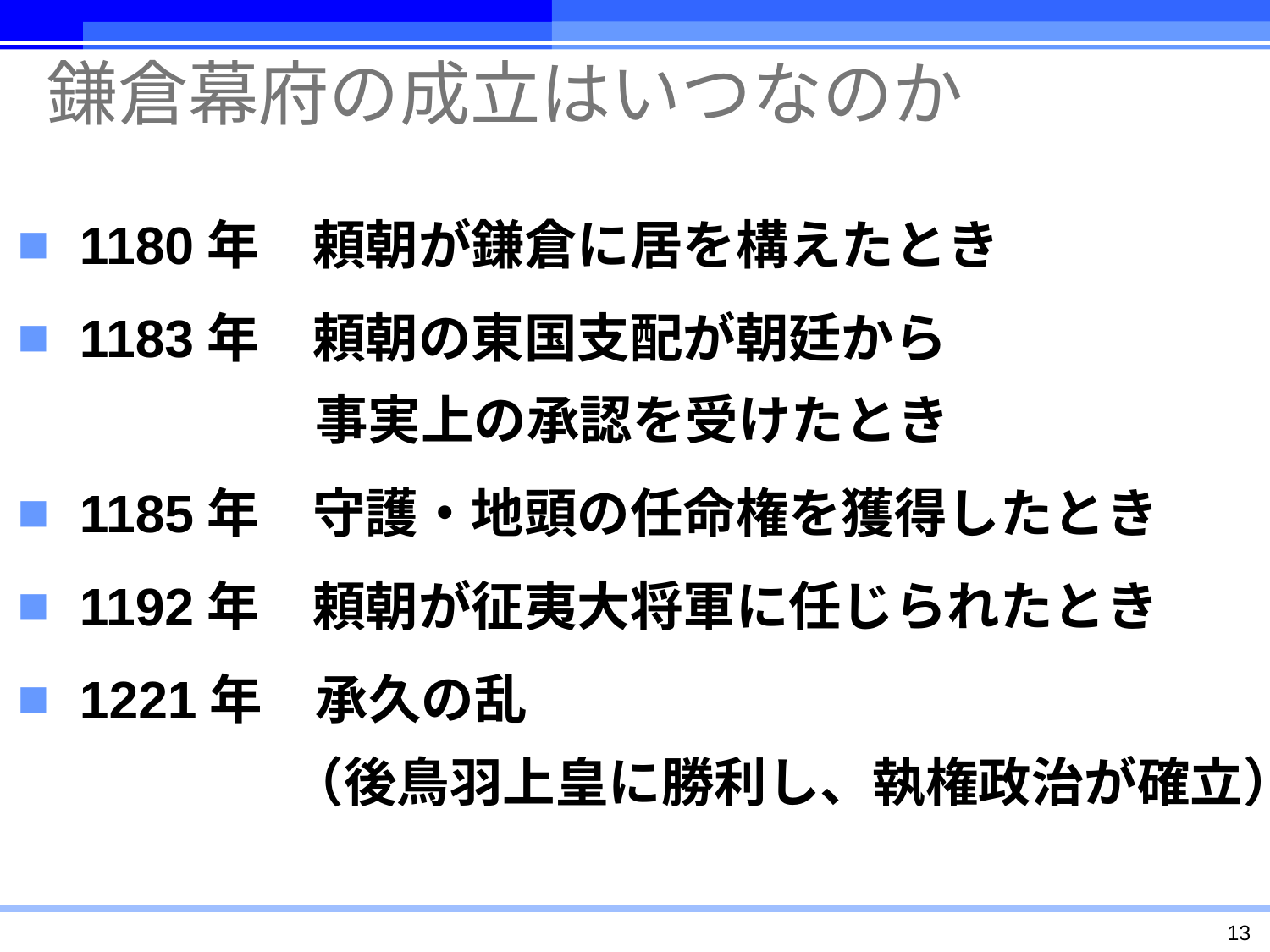

鎌倉幕府の成立はいつなのか
1180年　頼朝が鎌倉に居を構えたとき
1183年　頼朝の東国支配が朝廷から
　　　　  事実上の承認を受けたとき
1185年　守護・地頭の任命権を獲得したとき
1192年　頼朝が征夷大将軍に任じられたとき
1221年　承久の乱
　　　　（後鳥羽上皇に勝利し、執権政治が確立）
13